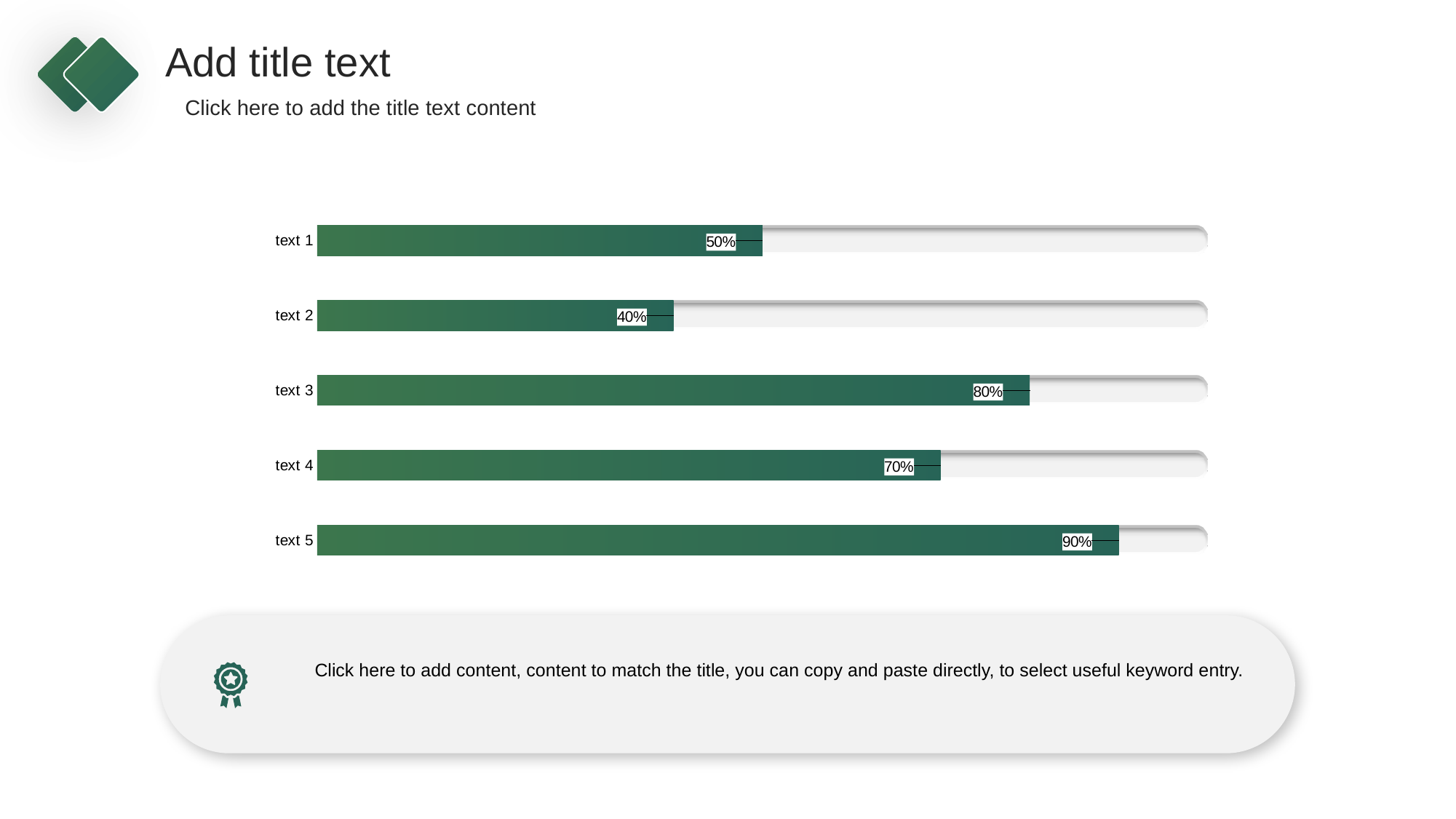

### Chart

| Category | 固定值 | 数据填入2 |
|---|---|---|
| text 1 | 1.0 | 0.5 |
| text 2 | 1.0 | 0.4 |
| text 3 | 1.0 | 0.8 |
| text 4 | 1.0 | 0.7 |
| text 5 | 1.0 | 0.9 |
Click here to add content, content to match the title, you can copy and paste directly, to select useful keyword entry.